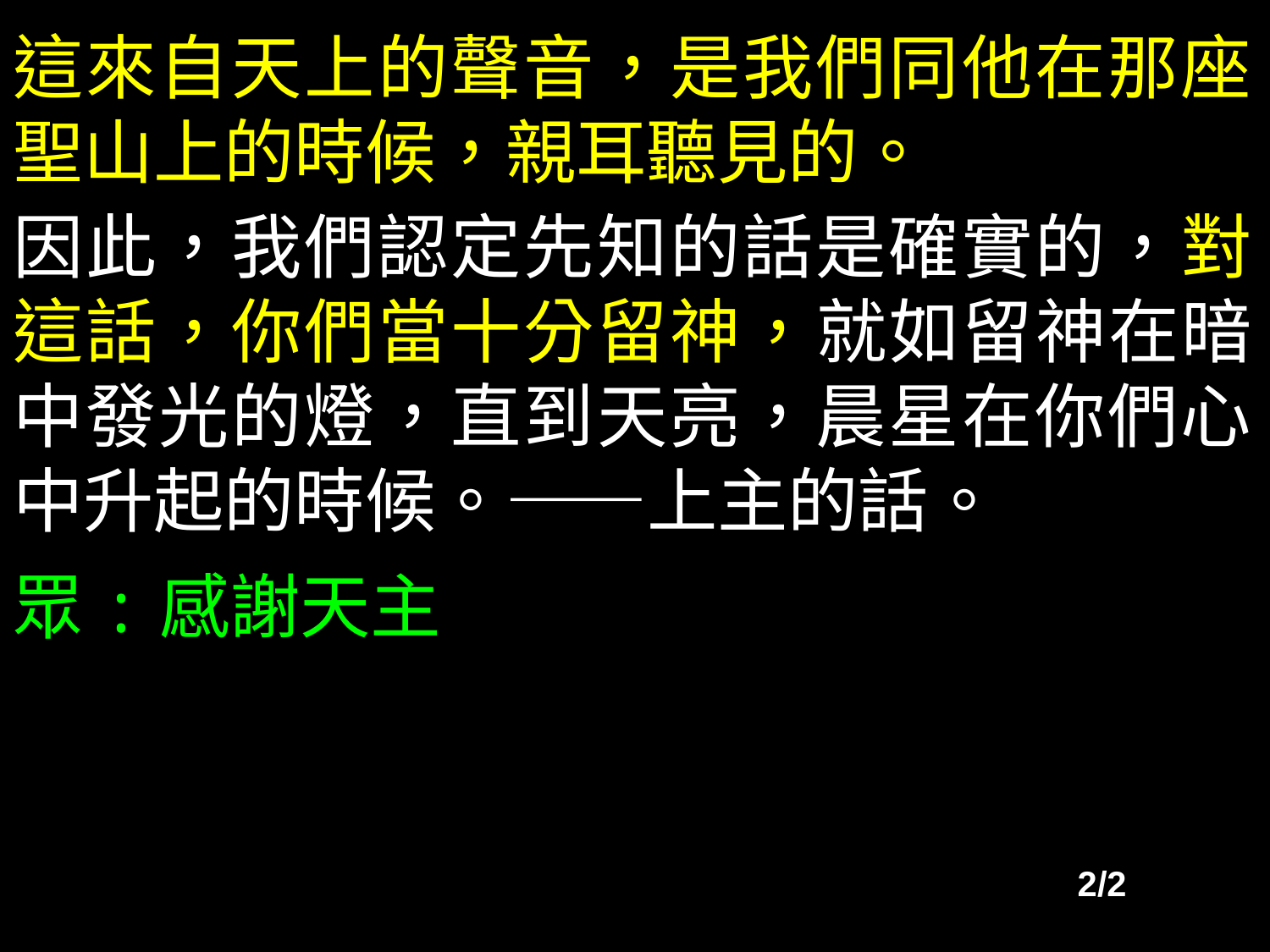

這來自天上的聲音，是我們同他在那座聖山上的時候，親耳聽見的。
因此，我們認定先知的話是確實的，對這話，你們當十分留神，就如留神在暗中發光的燈，直到天亮，晨星在你們心中升起的時候。——上主的話。
眾:感謝天主

2/2